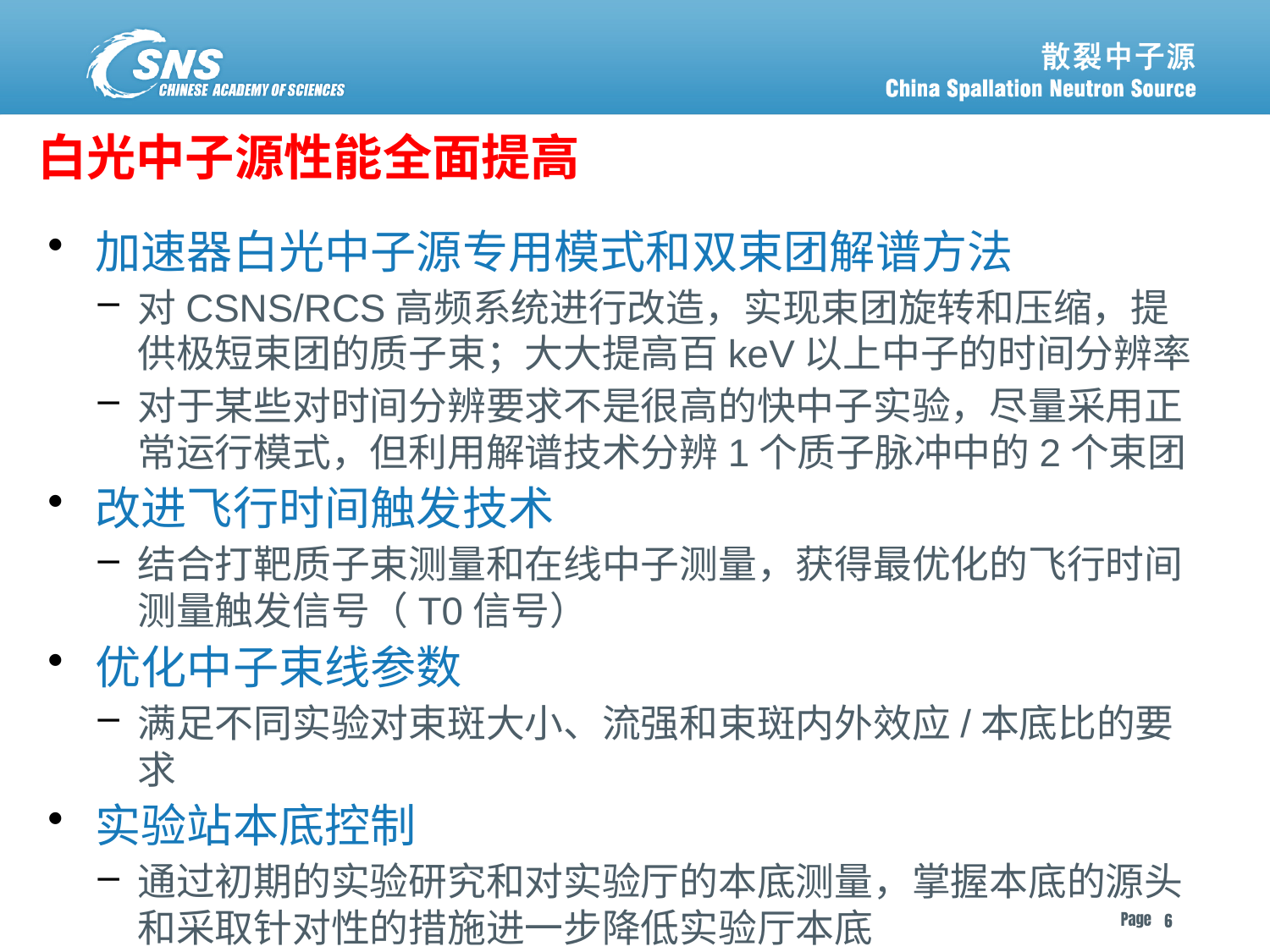

# 白光中子源性能全面提高
加速器白光中子源专用模式和双束团解谱方法
对CSNS/RCS高频系统进行改造，实现束团旋转和压缩，提供极短束团的质子束；大大提高百keV以上中子的时间分辨率
对于某些对时间分辨要求不是很高的快中子实验，尽量采用正常运行模式，但利用解谱技术分辨1个质子脉冲中的2个束团
改进飞行时间触发技术
结合打靶质子束测量和在线中子测量，获得最优化的飞行时间测量触发信号（T0信号）
优化中子束线参数
满足不同实验对束斑大小、流强和束斑内外效应/本底比的要求
实验站本底控制
通过初期的实验研究和对实验厅的本底测量，掌握本底的源头和采取针对性的措施进一步降低实验厅本底
6